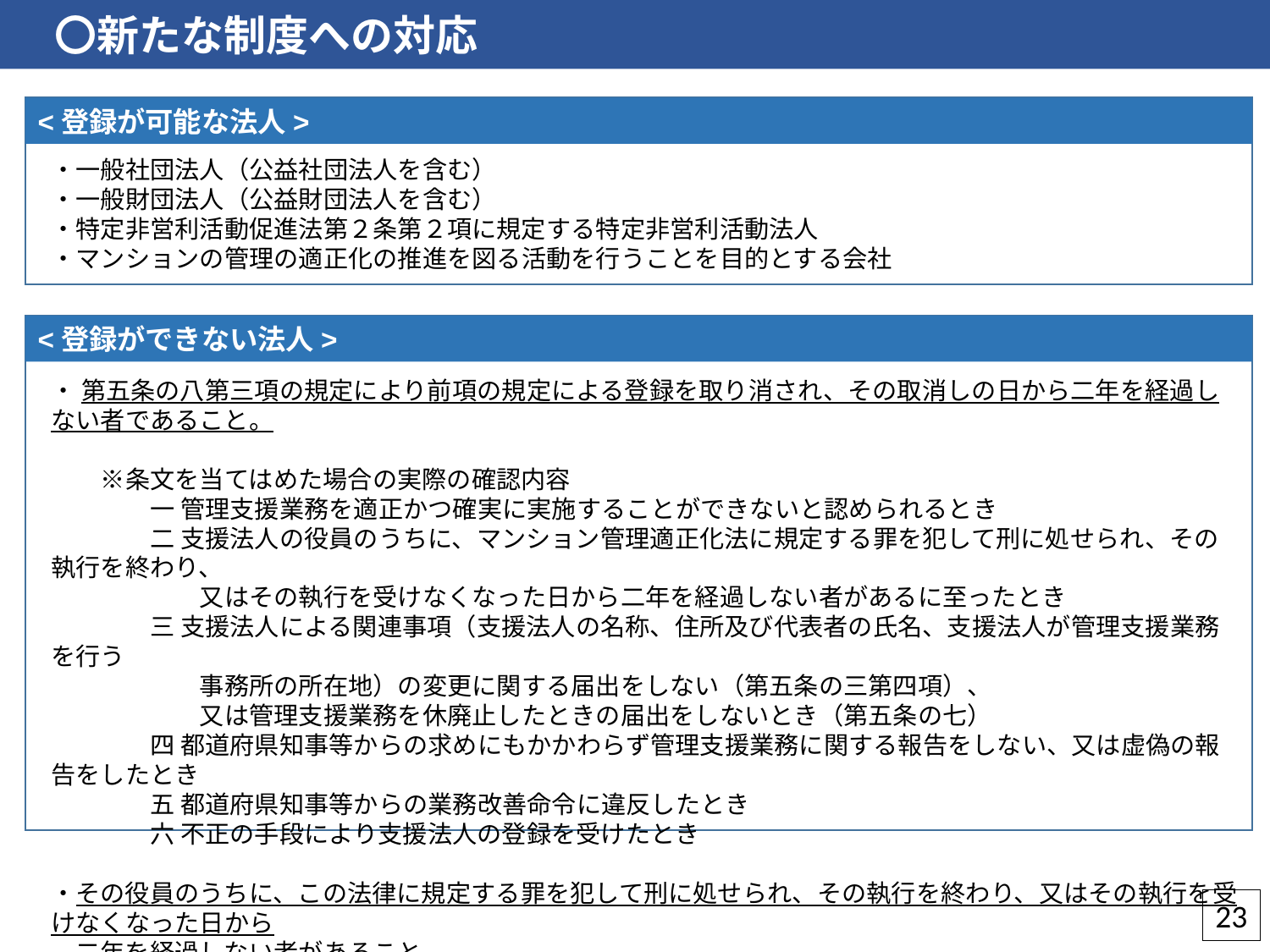

〇新たな制度への対応
<登録が可能な法人>

・一般社団法人（公益社団法人を含む）
・一般財団法人（公益財団法人を含む）
・特定非営利活動促進法第２条第２項に規定する特定非営利活動法人
・マンションの管理の適正化の推進を図る活動を行うことを目的とする会社
<登録ができない法人>

・ 第五条の八第三項の規定により前項の規定による登録を取り消され、その取消しの日から二年を経過しない者であること。

　　※条文を当てはめた場合の実際の確認内容
　　　　一 管理支援業務を適正かつ確実に実施することができないと認められるとき
　　　　二 支援法人の役員のうちに、マンション管理適正化法に規定する罪を犯して刑に処せられ、その執行を終わり、
　　　　　　又はその執行を受けなくなった日から二年を経過しない者があるに至ったとき
　　　　三 支援法人による関連事項（支援法人の名称、住所及び代表者の氏名、支援法人が管理支援業務を行う
　　　　　　事務所の所在地）の変更に関する届出をしない（第五条の三第四項）、
　　　　　　又は管理支援業務を休廃止したときの届出をしないとき（第五条の七）
　　　　四 都道府県知事等からの求めにもかかわらず管理支援業務に関する報告をしない、又は虚偽の報告をしたとき
　　　　五 都道府県知事等からの業務改善命令に違反したとき
　　　　六 不正の手段により支援法人の登録を受けたとき

・その役員のうちに、この法律に規定する罪を犯して刑に処せられ、その執行を終わり、又はその執行を受けなくなった日から
　二年を経過しない者があること。
23